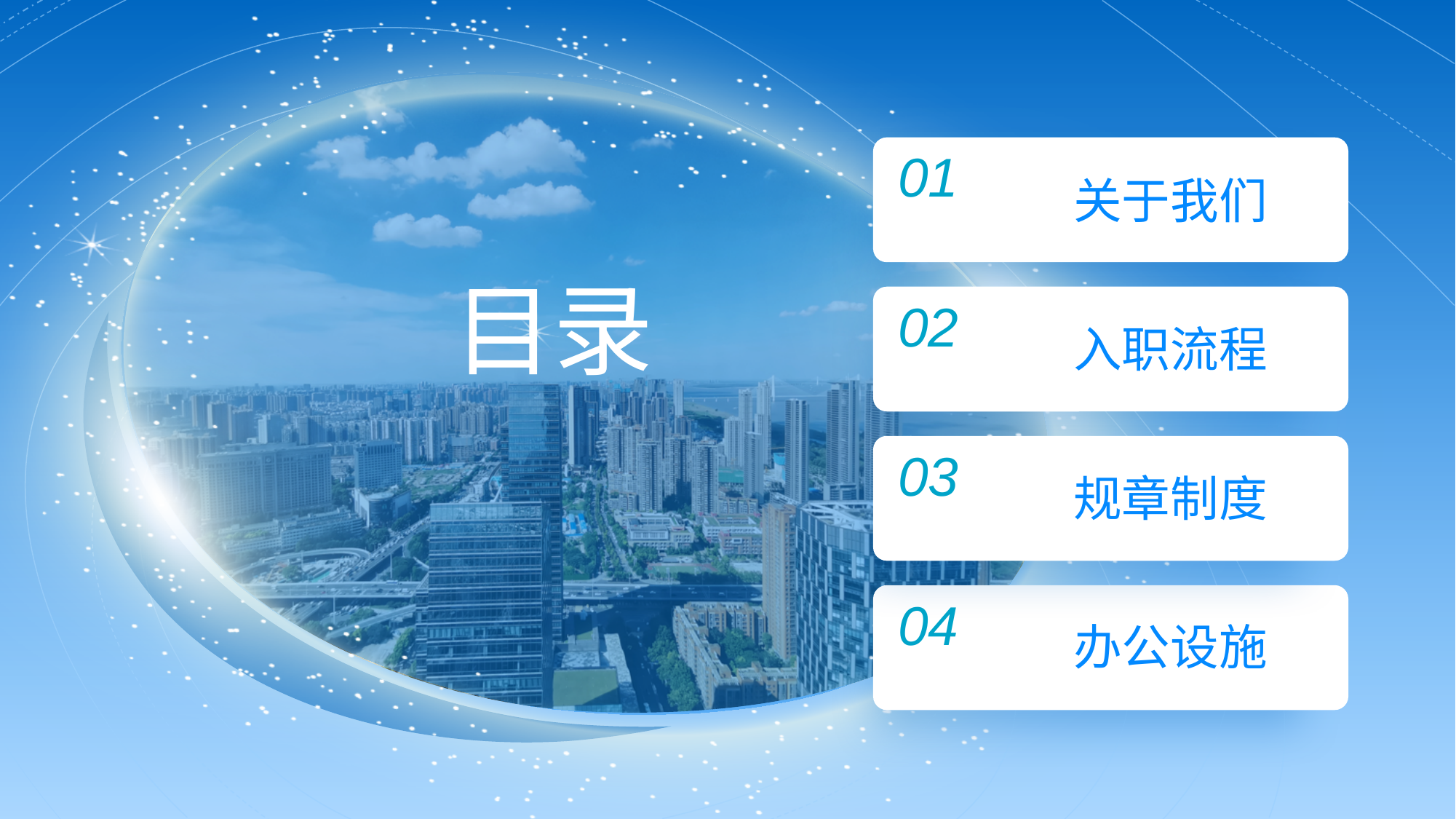

01
关于我们
目录
02
入职流程
03
规章制度
04
办公设施